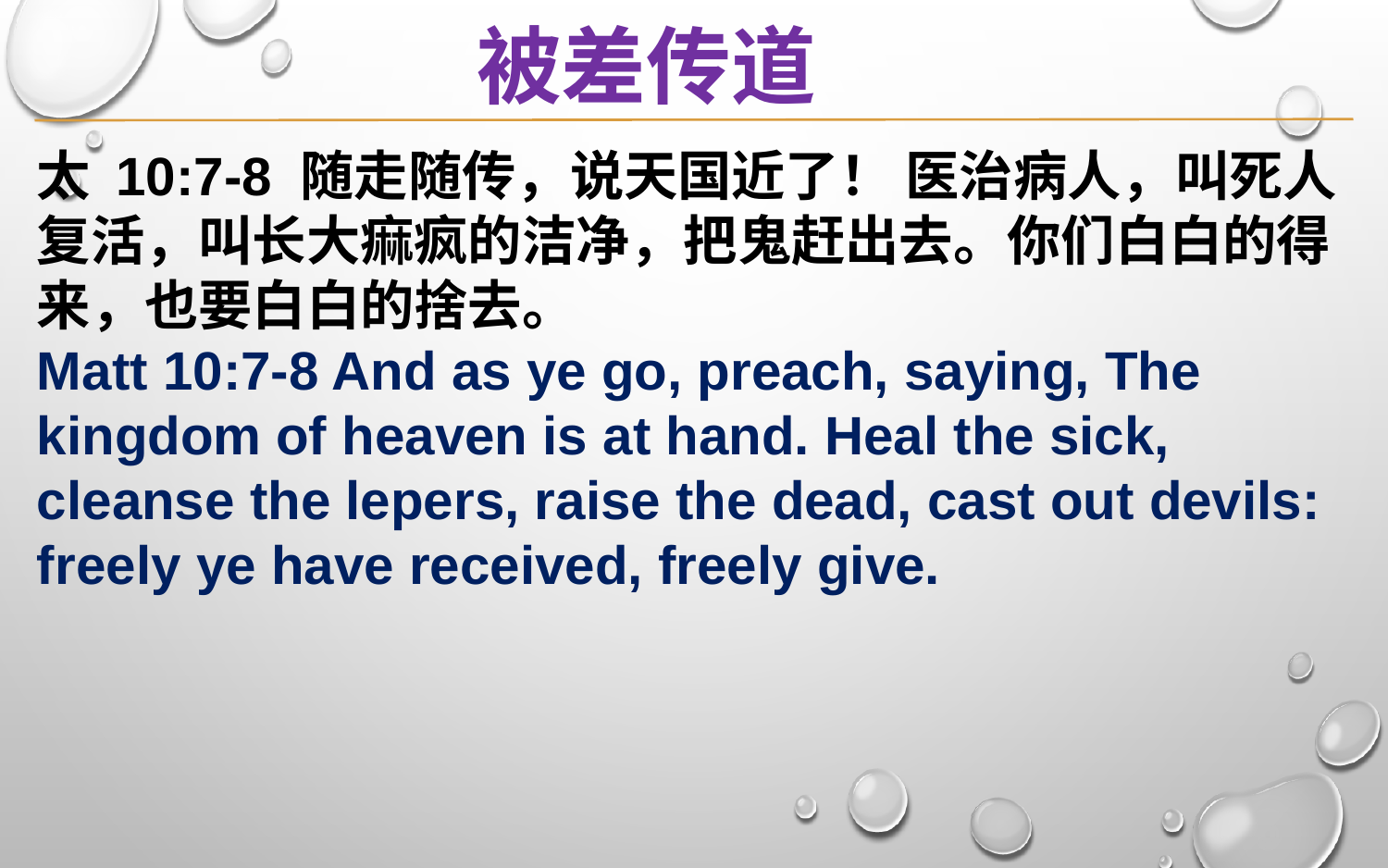

被差传道
太 10:7-8 随走随传，说天国近了！ 医治病人，叫死人复活，叫长大痲疯的洁净，把鬼赶出去。你们白白的得来，也要白白的捨去。
Matt 10:7-8 And as ye go, preach, saying, The kingdom of heaven is at hand. Heal the sick, cleanse the lepers, raise the dead, cast out devils: freely ye have received, freely give.